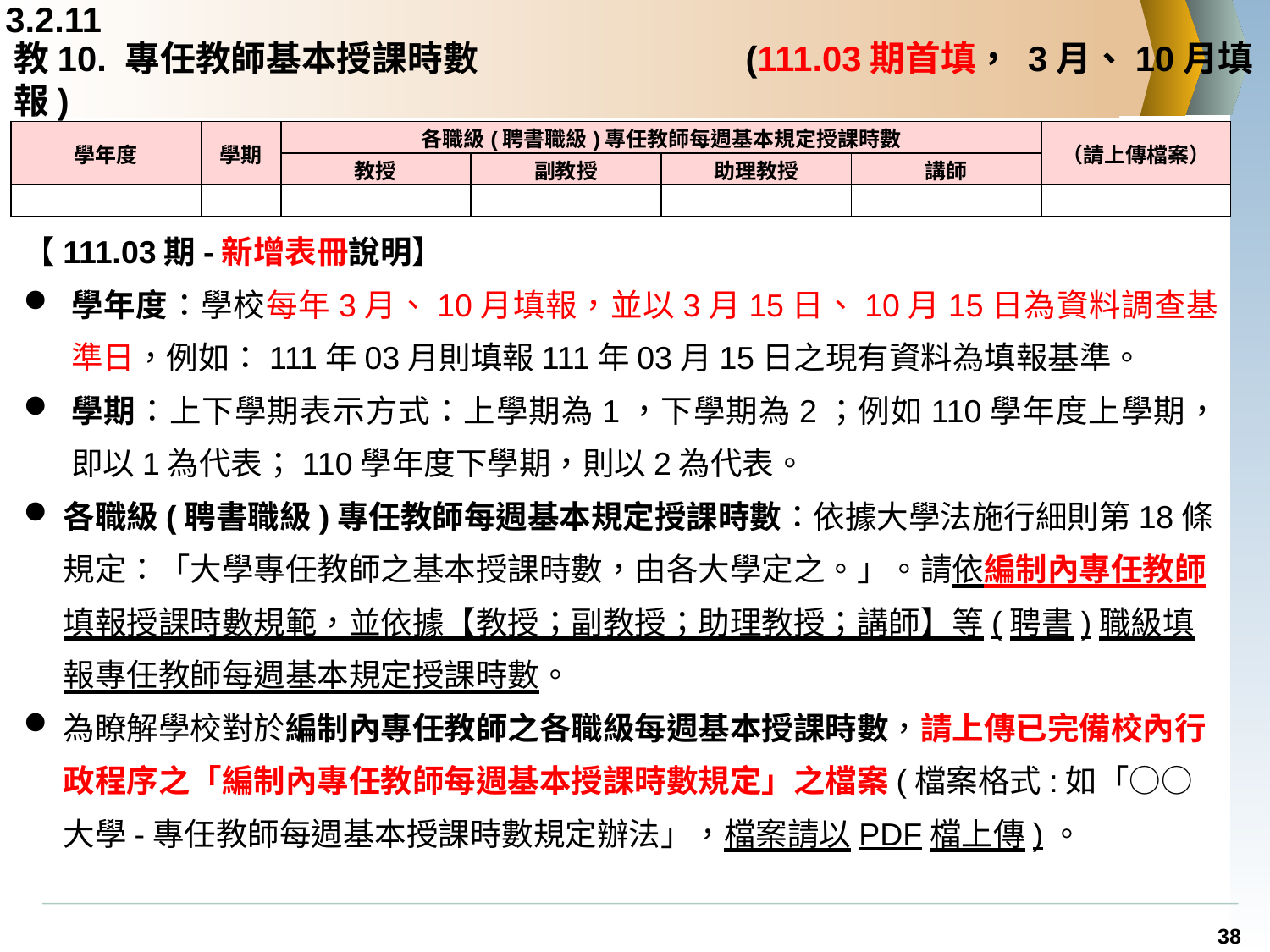

3.2.11
# 教10. 專任教師基本授課時數 		           (111.03期首填， 3月、10月填報)
| 學年度 | 學期 | 各職級(聘書職級)專任教師每週基本規定授課時數 |  |  |  | （請上傳檔案） |
| --- | --- | --- | --- | --- | --- | --- |
|  |  | 教授 | 副教授 | 助理教授 | 講師 |  |
|  |  |  |  |  |  |  |
【111.03期-新增表冊說明】
學年度：學校每年3月、10月填報，並以3月15日、10月15日為資料調查基準日，例如：111年03月則填報111年03月15日之現有資料為填報基準。
學期：上下學期表示方式：上學期為1，下學期為2；例如110學年度上學期，即以1為代表；110學年度下學期，則以2為代表。
各職級(聘書職級)專任教師每週基本規定授課時數：依據大學法施行細則第18條規定：「大學專任教師之基本授課時數，由各大學定之。」。請依編制內專任教師填報授課時數規範，並依據【教授；副教授；助理教授；講師】等(聘書)職級填報專任教師每週基本規定授課時數。
為瞭解學校對於編制內專任教師之各職級每週基本授課時數，請上傳已完備校內行政程序之「編制內專任教師每週基本授課時數規定」之檔案(檔案格式:如「○○大學-專任教師每週基本授課時數規定辦法」，檔案請以PDF檔上傳)。